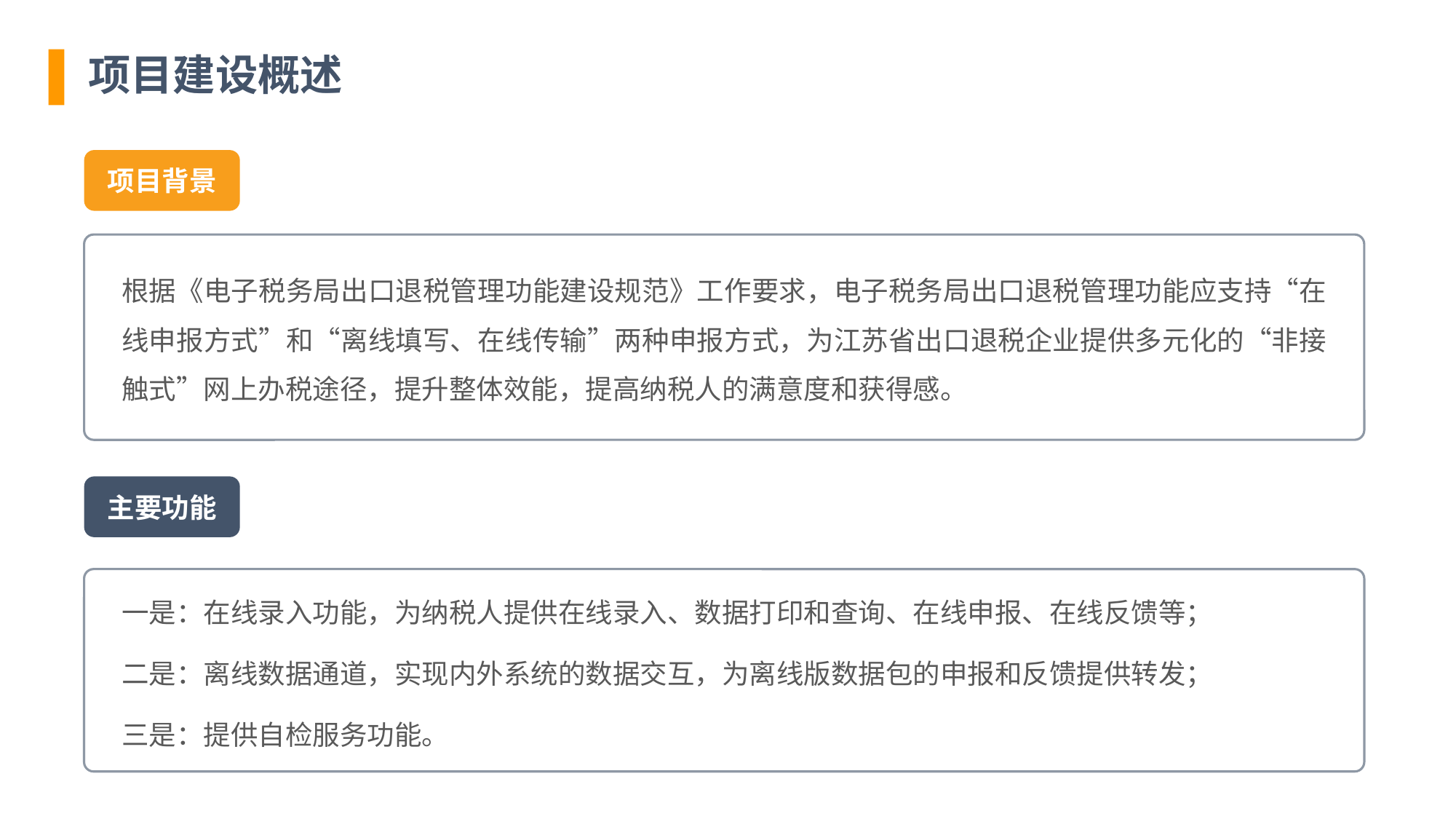

项目建设概述

项目背景

根据《电子税务局出口退税管理功能建设规范》工作要求，电子税务局出口退税管理功能应支持“在线申报方式”和“离线填写、在线传输”两种申报方式，为江苏省出口退税企业提供多元化的“非接触式”网上办税途径，提升整体效能，提高纳税人的满意度和获得感。
主要功能

一是：在线录入功能，为纳税人提供在线录入、数据打印和查询、在线申报、在线反馈等；
二是：离线数据通道，实现内外系统的数据交互，为离线版数据包的申报和反馈提供转发；
三是：提供自检服务功能。